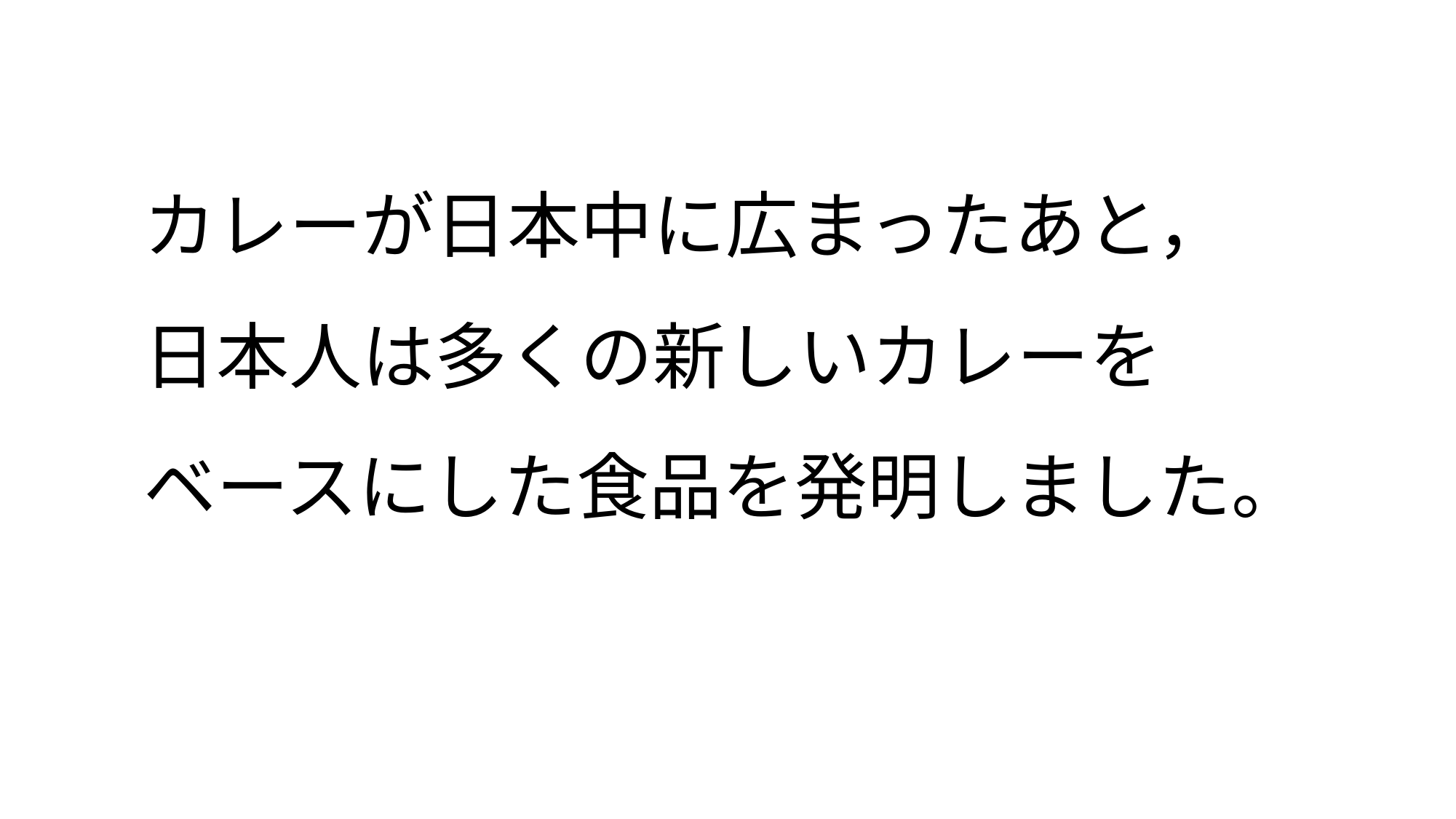

カレーが日本中に広まったあと，日本人は多くの新しいカレーをベースにした食品を発明しました。